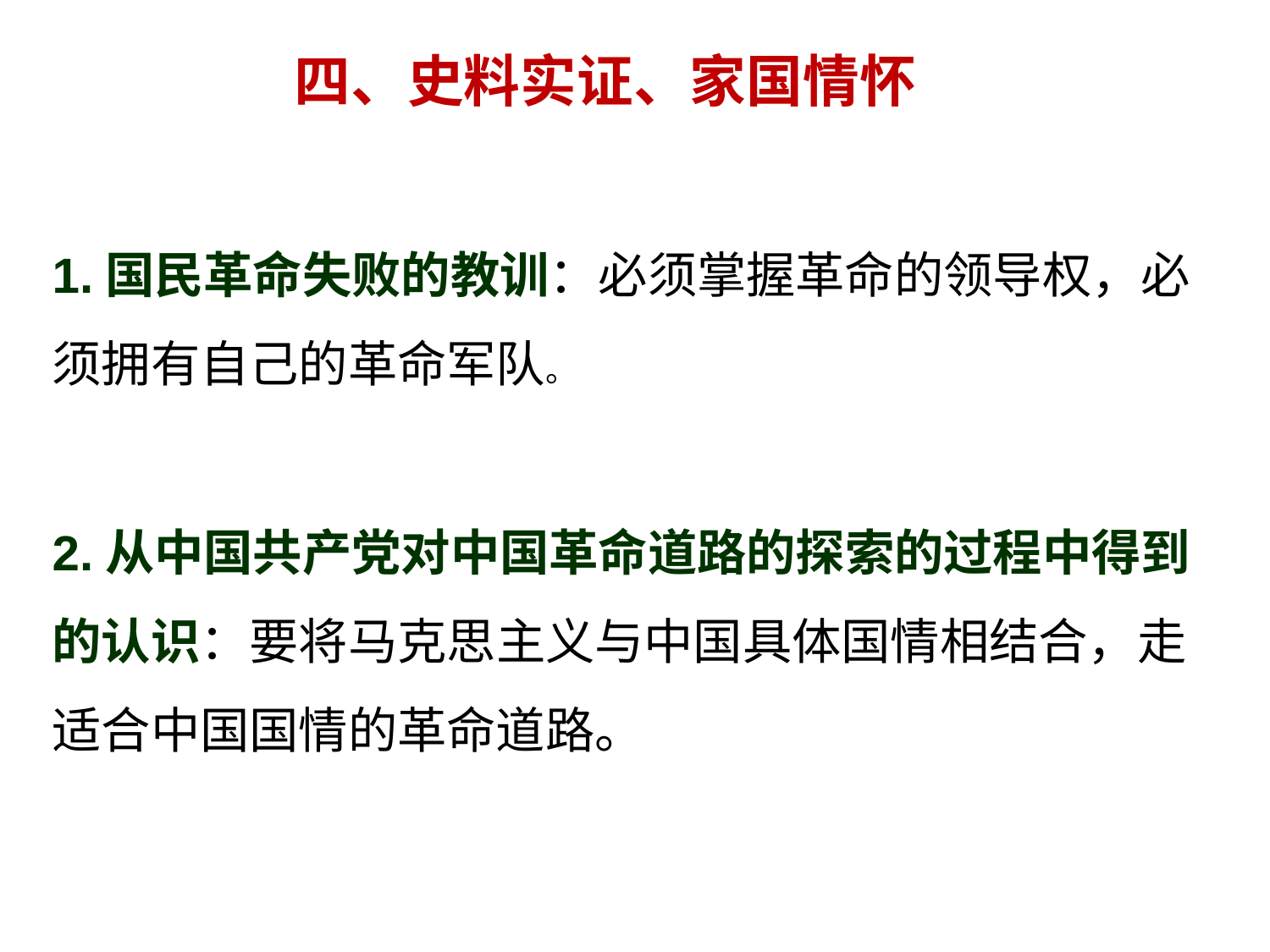

四、史料实证、家国情怀
1.国民革命失败的教训：必须掌握革命的领导权，必须拥有自己的革命军队。
2.从中国共产党对中国革命道路的探索的过程中得到的认识：要将马克思主义与中国具体国情相结合，走适合中国国情的革命道路。